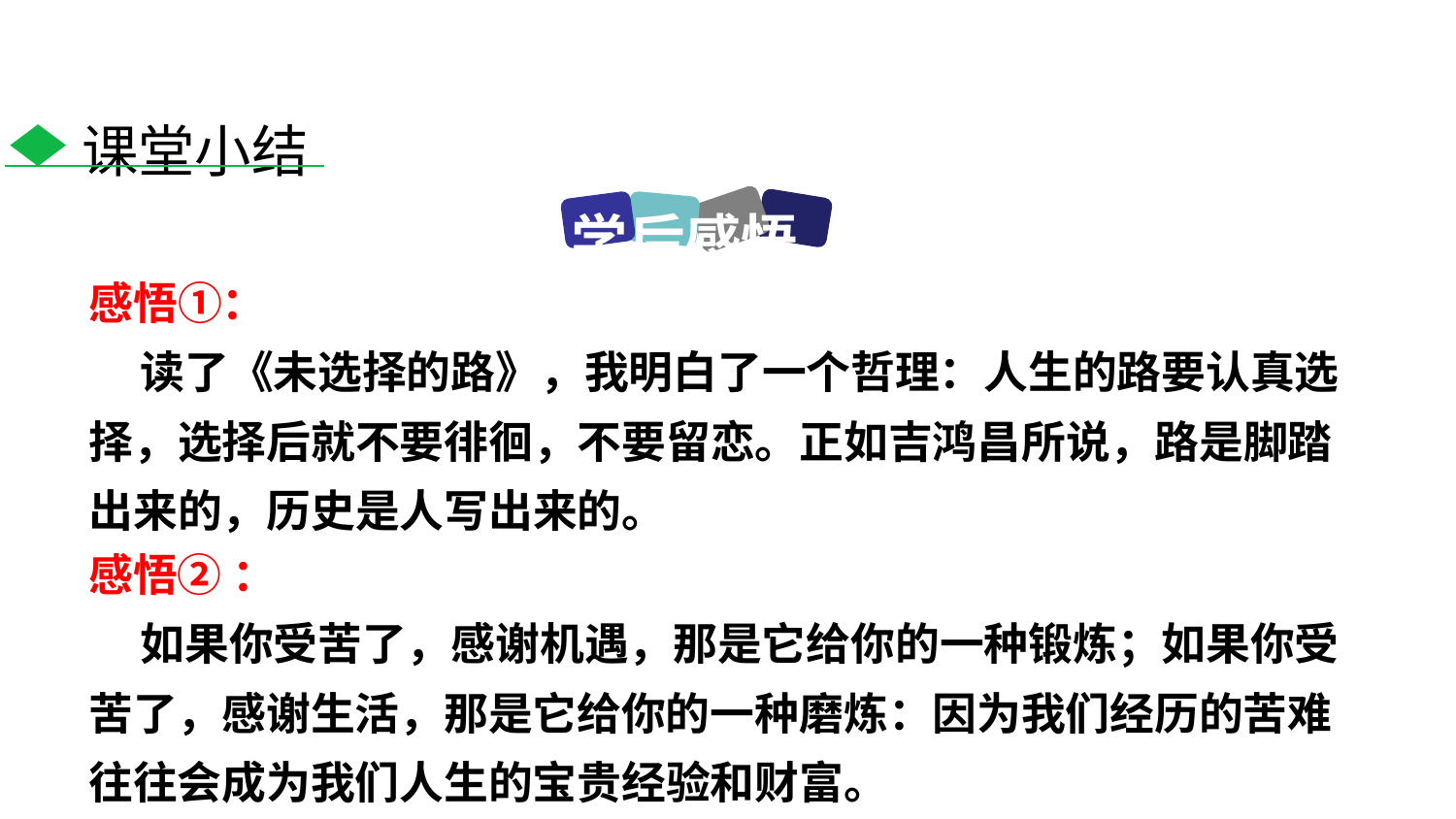

课堂小结

学后感悟

感悟①：
    读了《未选择的路》，我明白了一个哲理：人生的路要认真选择，选择后就不要徘徊，不要留恋。正如吉鸿昌所说，路是脚踏出来的，历史是人写出来的。
感悟② ：
    如果你受苦了，感谢机遇，那是它给你的一种锻炼；如果你受苦了，感谢生活，那是它给你的一种磨炼：因为我们经历的苦难往往会成为我们人生的宝贵经验和财富。